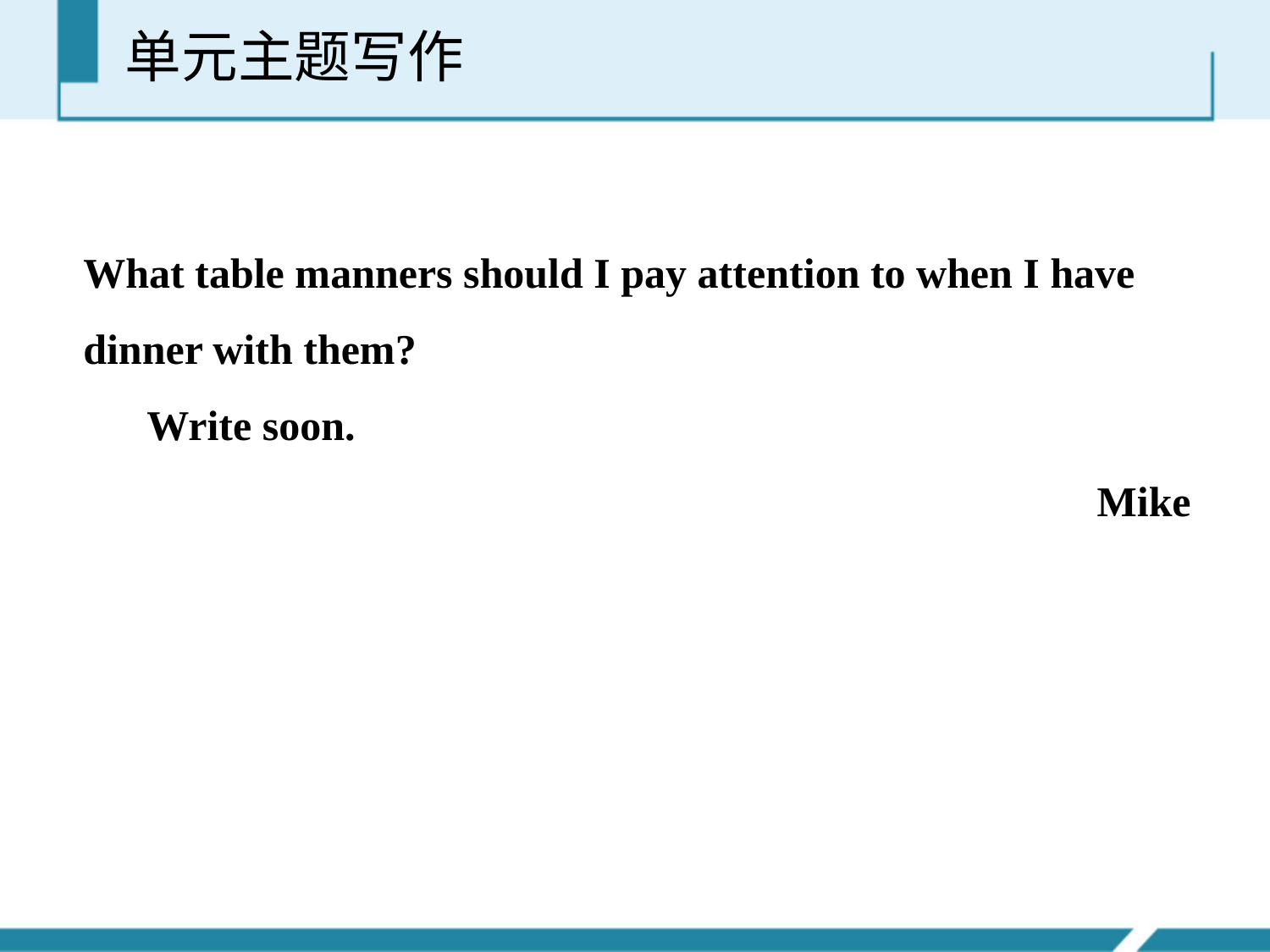

单元主题写作
What table manners should I pay attention to when I have dinner with them?
      Write soon.
Mike